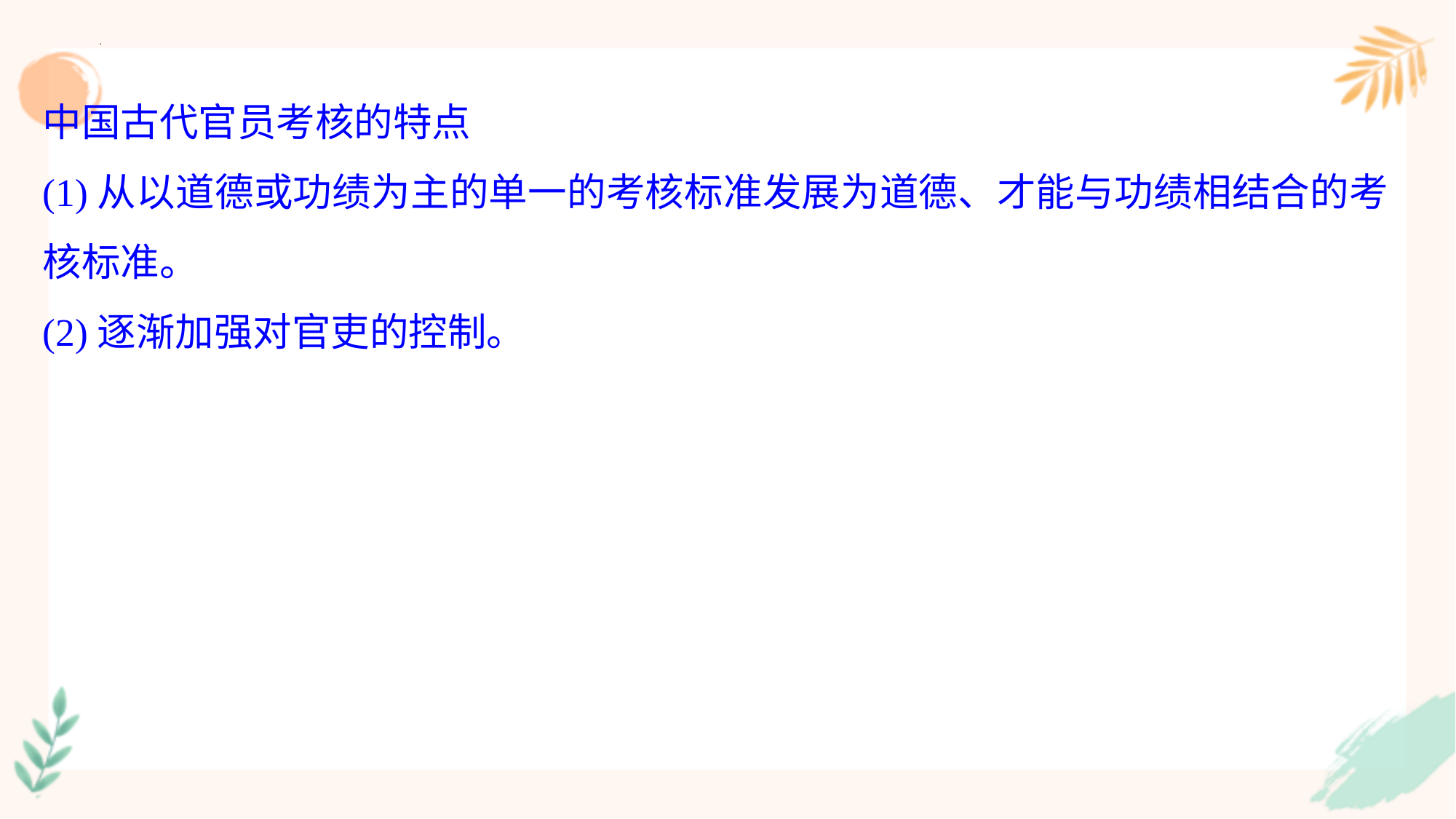

中国古代官员考核的特点
(1)从以道德或功绩为主的单一的考核标准发展为道德、才能与功绩相结合的考核标准。
(2)逐渐加强对官吏的控制。